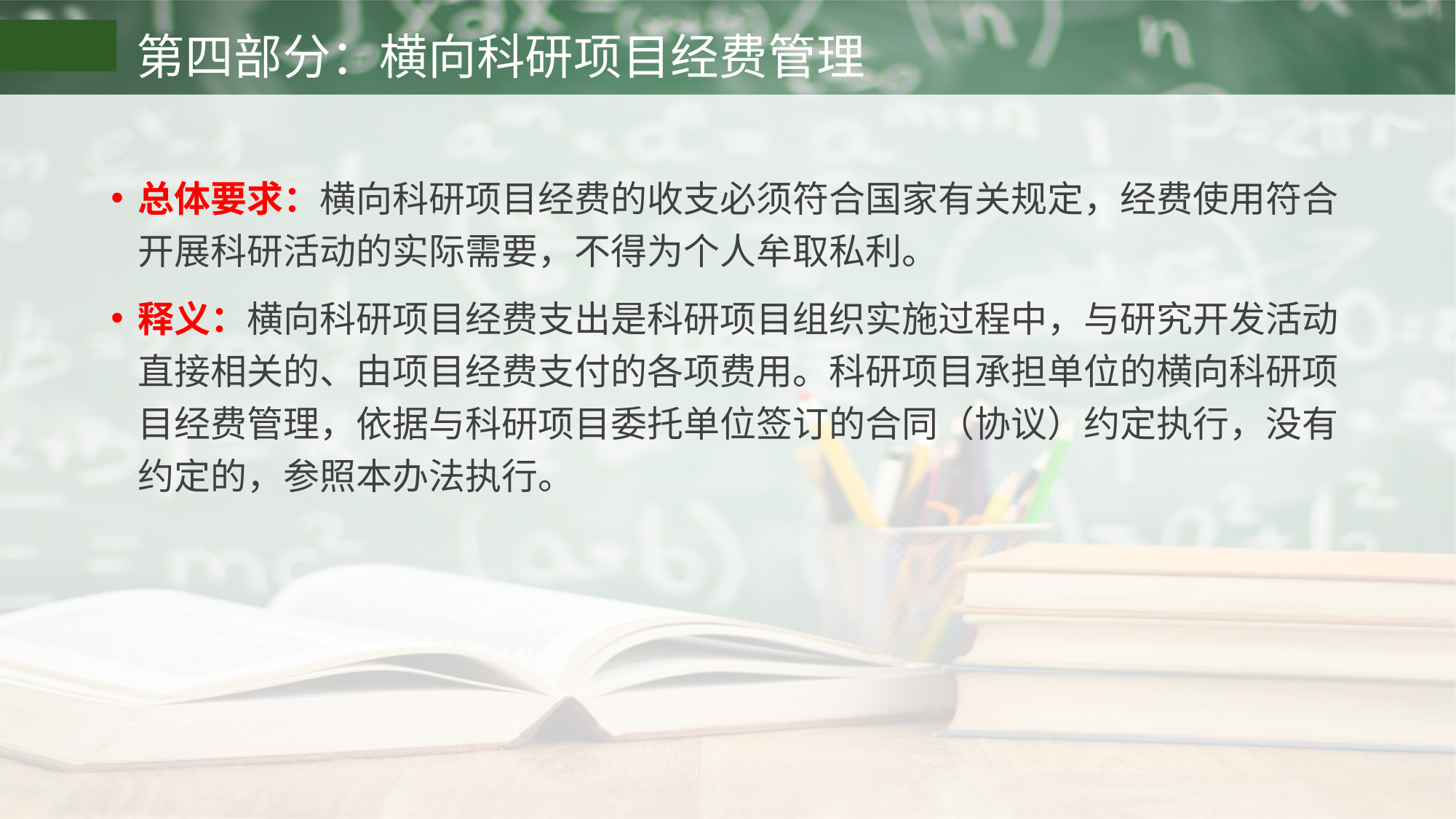

# 第四部分：横向科研项目经费管理
总体要求：横向科研项目经费的收支必须符合国家有关规定，经费使用符合开展科研活动的实际需要，不得为个人牟取私利。
释义：横向科研项目经费支出是科研项目组织实施过程中，与研究开发活动直接相关的、由项目经费支付的各项费用。科研项目承担单位的横向科研项目经费管理，依据与科研项目委托单位签订的合同（协议）约定执行，没有约定的，参照本办法执行。